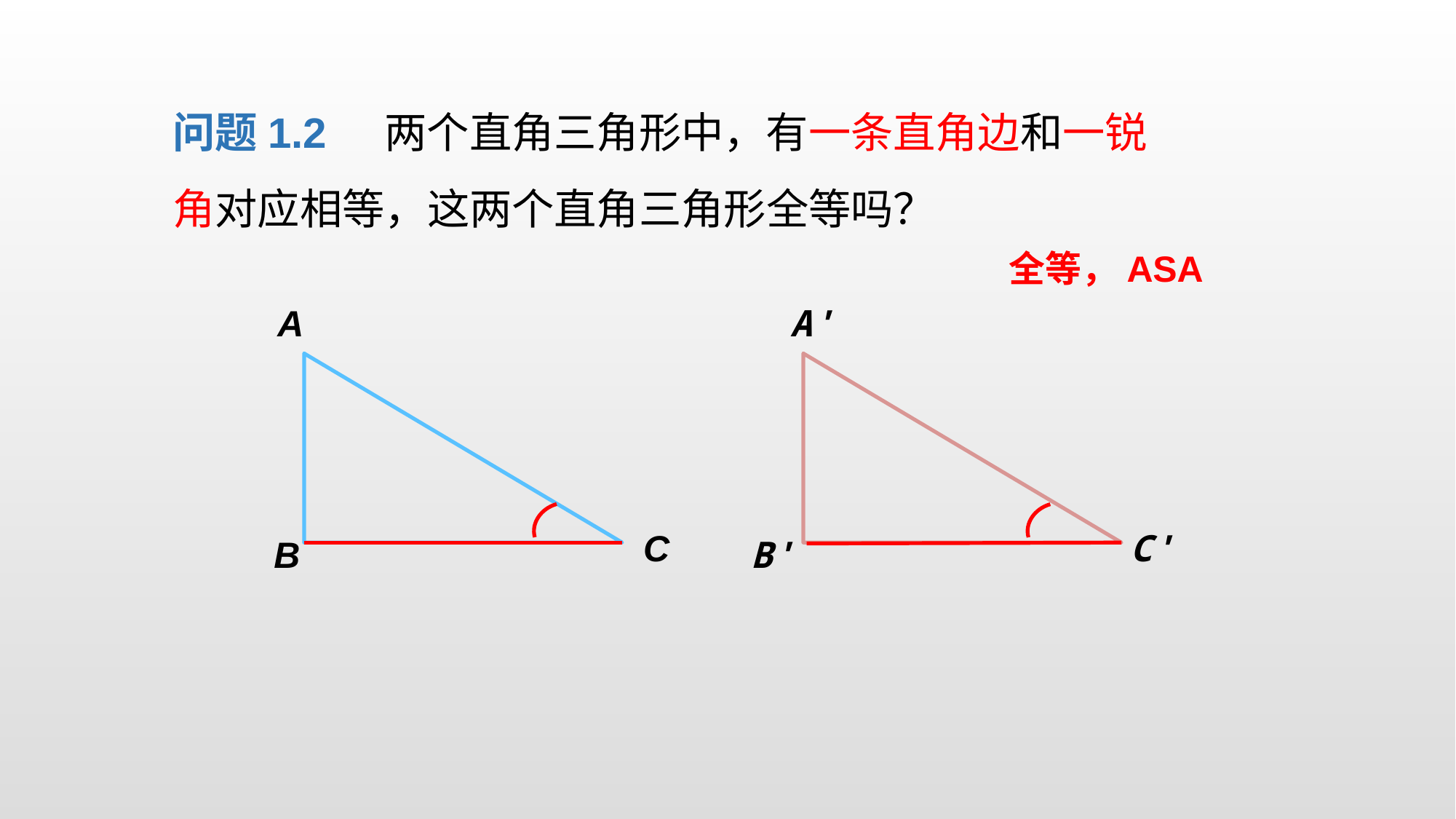

问题1.2    两个直角三角形中，有一条直角边和一锐角对应相等，这两个直角三角形全等吗？
全等，ASA
A

C
B
A'

C'
B'